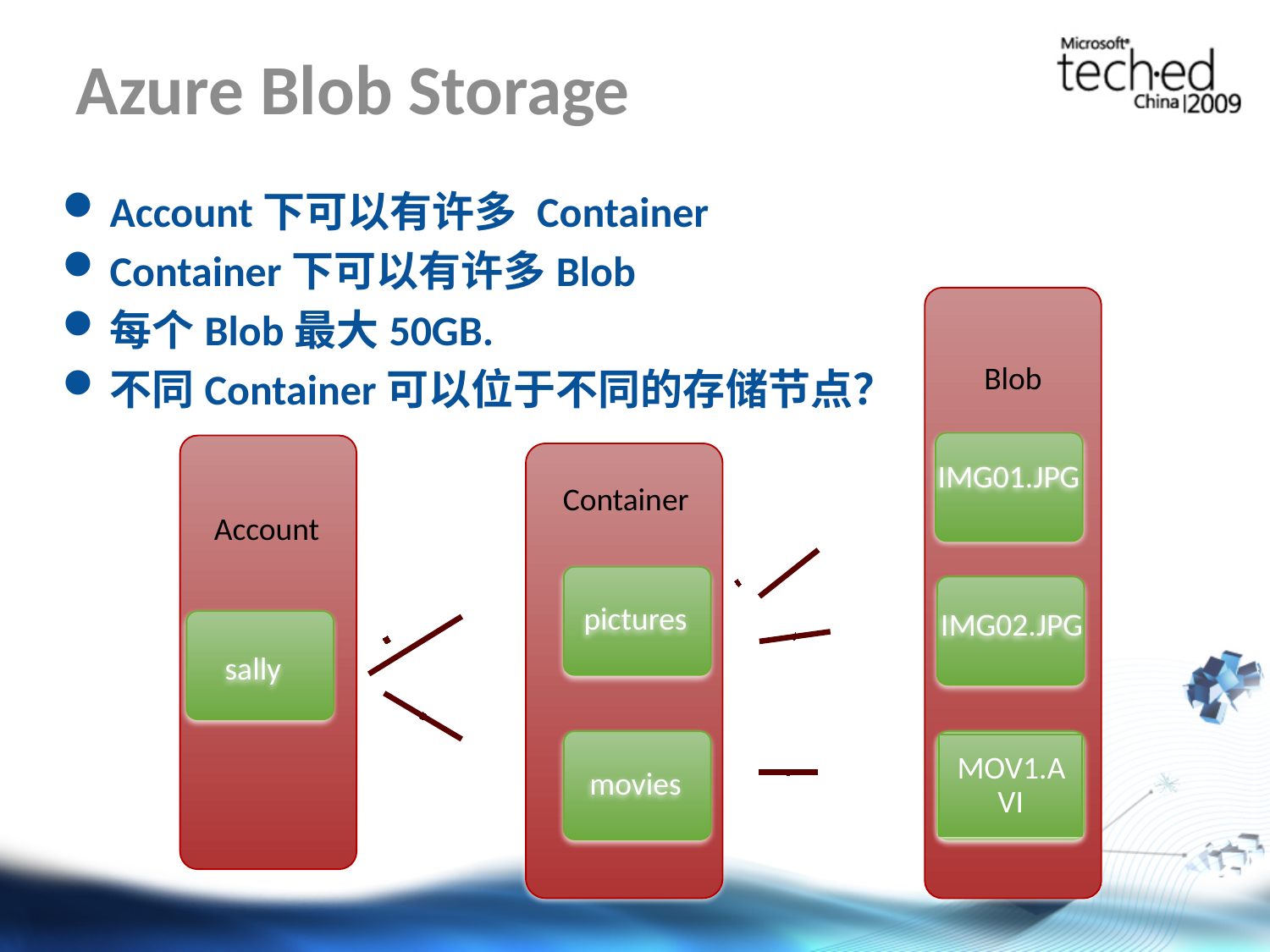

# Azure Blob Storage
Account下可以有许多 Container
Container下可以有许多Blob
每个Blob最大50GB.
不同Container可以位于不同的存储节点？

Blob
Container

IMG01.JPG

Account

pictures
IMG02.JPG

sally

MOV1.AVI
movies